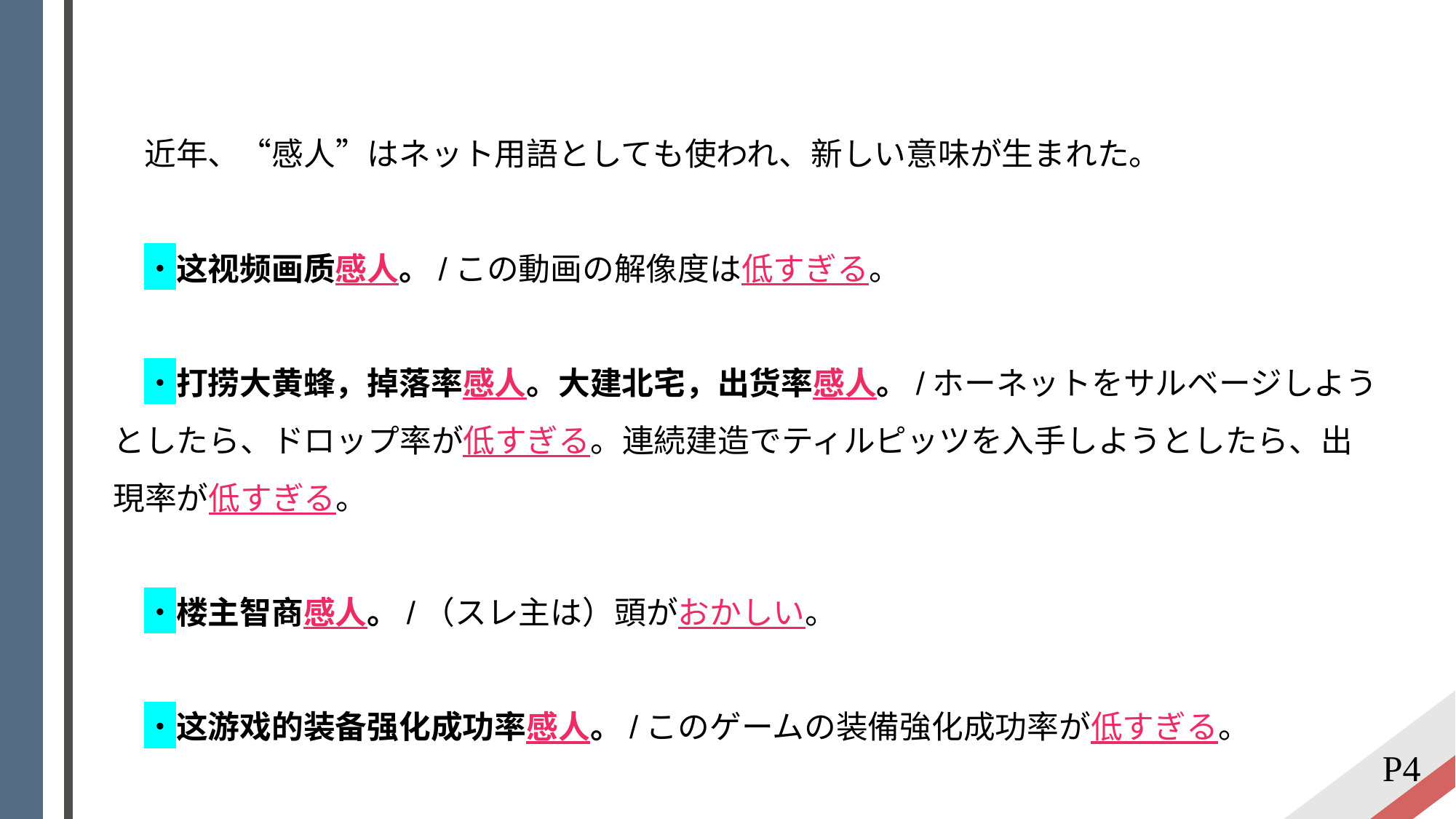

近年、“感人”はネット用語としても使われ、新しい意味が生まれた。

 ・这视频画质感人。/この動画の解像度は低すぎる。

 ・打捞大黄蜂，掉落率感人。大建北宅，出货率感人。/ホーネットをサルベージしようとしたら、ドロップ率が低すぎる。連続建造でティルピッツを入手しようとしたら、出現率が低すぎる。

 ・楼主智商感人。/（スレ主は）頭がおかしい。

 ・这游戏的装备强化成功率感人。/このゲームの装備強化成功率が低すぎる。

P4